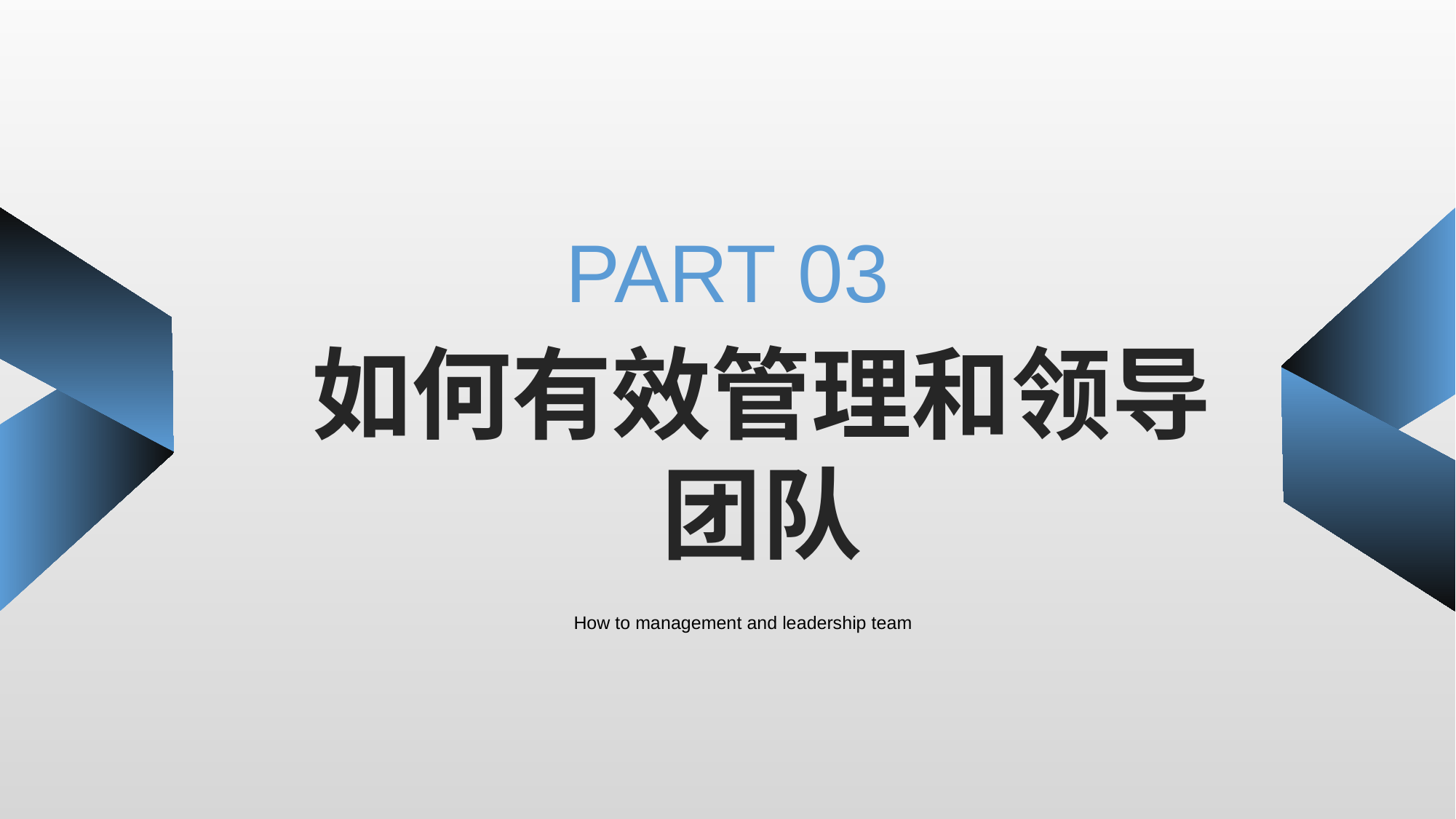

PART 03
如何有效管理和领导团队
How to management and leadership team